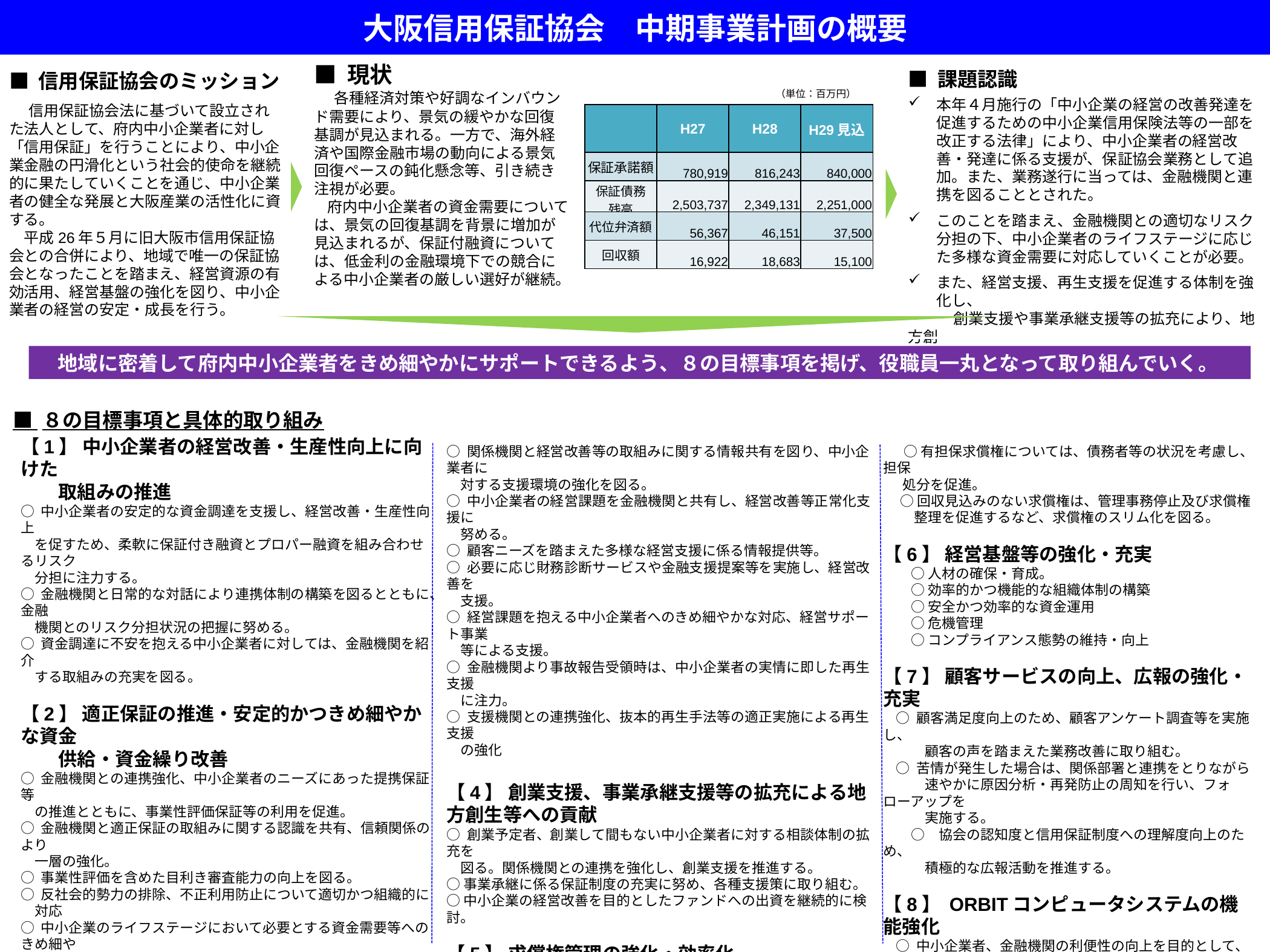

大阪信用保証協会　中期事業計画の概要
■ 現状
　 各種経済対策や好調なインバウンド需要により、景気の緩やかな回復基調が見込まれる。一方で、海外経済や国際金融市場の動向による景気回復ペースの鈍化懸念等、引き続き注視が必要。
   府内中小企業者の資金需要については、景気の回復基調を背景に増加が見込まれるが、保証付融資については、低金利の金融環境下での競合による中小企業者の厳しい選好が継続。

■ 課題認識

本年４月施行の「中小企業の経営の改善発達を促進するための中小企業信用保険法等の一部を改正する法律」により、中小企業者の経営改善・発達に係る支援が、保証協会業務として追加。また、業務遂行に当っては、金融機関と連携を図ることとされた。

このことを踏まえ、金融機関との適切なリスク分担の下、中小企業者のライフステージに応じた多様な資金需要に対応していくことが必要。

また、経営支援、再生支援を促進する体制を強化し、
　　　創業支援や事業承継支援等の拡充により、地方創
　　　生に貢献していくことも求められる。
■ 信用保証協会のミッション

　 信用保証協会法に基づいて設立された法人として、府内中小企業者に対し「信用保証」を行うことにより、中小企業金融の円滑化という社会的使命を継続的に果たしていくことを通じ、中小企業者の健全な発展と大阪産業の活性化に資する。
　平成26年５月に旧大阪市信用保証協会との合併により、地域で唯一の保証協会となったことを踏まえ、経営資源の有効活用、経営基盤の強化を図り、中小企業者の経営の安定・成長を行う。

（単位：百万円）
|  | H27 | H28 | H29見込 |
| --- | --- | --- | --- |
| 保証承諾額 | 780,919 | 816,243 | 840,000 |
| 保証債務 残高 | 2,503,737 | 2,349,131 | 2,251,000 |
| 代位弁済額 | 56,367 | 46,151 | 37,500 |
| 回収額 | 16,922 | 18,683 | 15,100 |

　地域に密着して府内中小企業者をきめ細やかにサポートできるよう、８の目標事項を掲げ、役職員一丸となって取り組んでいく。
■ ８の目標事項と具体的取り組み
【1】 中小企業者の経営改善・生産性向上に向けた
　　取組みの推進
○ 中小企業者の安定的な資金調達を支援し、経営改善・生産性向上
　を促すため、柔軟に保証付き融資とプロパー融資を組み合わせるリスク
　分担に注力する。
○ 金融機関と日常的な対話により連携体制の構築を図るとともに、金融
　機関とのリスク分担状況の把握に努める。
○ 資金調達に不安を抱える中小企業者に対しては、金融機関を紹介
　する取組みの充実を図る。

【2】 適正保証の推進・安定的かつきめ細やかな資金
　　供給・資金繰り改善
○ 金融機関との連携強化、中小企業者のニーズにあった提携保証等
　の推進とともに、事業性評価保証等の利用を促進。
○ 金融機関と適正保証の取組みに関する認識を共有、信頼関係のより
　一層の強化。
○ 事業性評価を含めた目利き審査能力の向上を図る。
○ 反社会的勢力の排除、不正利用防止について適切かつ組織的に
　対応
○ 中小企業のライフステージにおいて必要とする資金需要等へのきめ細や
　かな対応。中小企業への安定的な資金供給。
○ 経営改善に係る保証制度を活用した借換保証の推進により、中小
　企業者の資金繰り改善を支援。

【3】 経営支援・再生支援等の推進
○ 金融機関等と連携し、ビジネスフェアの開催などにより、中小企業者
　への経営支援の充実。
○ 関係機関と経営改善等の取組みに関する情報共有を図り、中小企業者に
　対する支援環境の強化を図る。
○ 中小企業者の経営課題を金融機関と共有し、経営改善等正常化支援に
　努める。
○ 顧客ニーズを踏まえた多様な経営支援に係る情報提供等。
○ 必要に応じ財務診断サービスや金融支援提案等を実施し、経営改善を
　支援。
○ 経営課題を抱える中小企業者へのきめ細やかな対応、経営サポート事業
　等による支援。
○ 金融機関より事故報告受領時は、中小企業者の実情に即した再生支援
　に注力。
○ 支援機関との連携強化、抜本的再生手法等の適正実施による再生支援
　の強化

【4】 創業支援、事業承継支援等の拡充による地方創生等への貢献
○ 創業予定者、創業して間もない中小企業者に対する相談体制の拡充を
　図る。関係機関との連携を強化し、創業支援を推進する。
○事業承継に係る保証制度の充実に努め、各種支援策に取り組む。
○中小企業の経営改善を目的としたファンドへの出資を継続的に検討。

【5】 求償権管理の強化・効率化
○ 期中管理部門との連携強化により、早期に債務者等の状況に応じた
　　効果的な回収に着手
○ 無担保求償権については、債務者の資産・収入状況等に応じて
　　きめ細やかに対応し、督促管理を強化。

 　○ 有担保求償権については、債務者等の状況を考慮し、担保
     処分を促進。
　 ○ 回収見込みのない求償権は、管理事務停止及び求償権
　　 整理を促進するなど、求償権のスリム化を図る。

【6】 経営基盤等の強化・充実
　　○ 人材の確保・育成。
　　○ 効率的かつ機能的な組織体制の構築
　　○ 安全かつ効率的な資金運用
　　○ 危機管理
　　○ コンプライアンス態勢の維持・向上

【7】 顧客サービスの向上、広報の強化・充実
    ○ 顧客満足度向上のため、顧客アンケート調査等を実施し、
　　　顧客の声を踏まえた業務改善に取り組む。
    ○ 苦情が発生した場合は、関係部署と連携をとりながら
　　　速やかに原因分析・再発防止の周知を行い、フォローアップを
　　　実施する。
　　○　協会の認知度と信用保証制度への理解度向上のため、
　　　積極的な広報活動を推進する。

【8】 ORBITコンピュータシステムの機能強化
    ○ 中小企業者、金融機関の利便性の向上を目的として、
　　　ORBITコンピュータシステムの機能強化に努め、業務の
　　　効率化を図る。